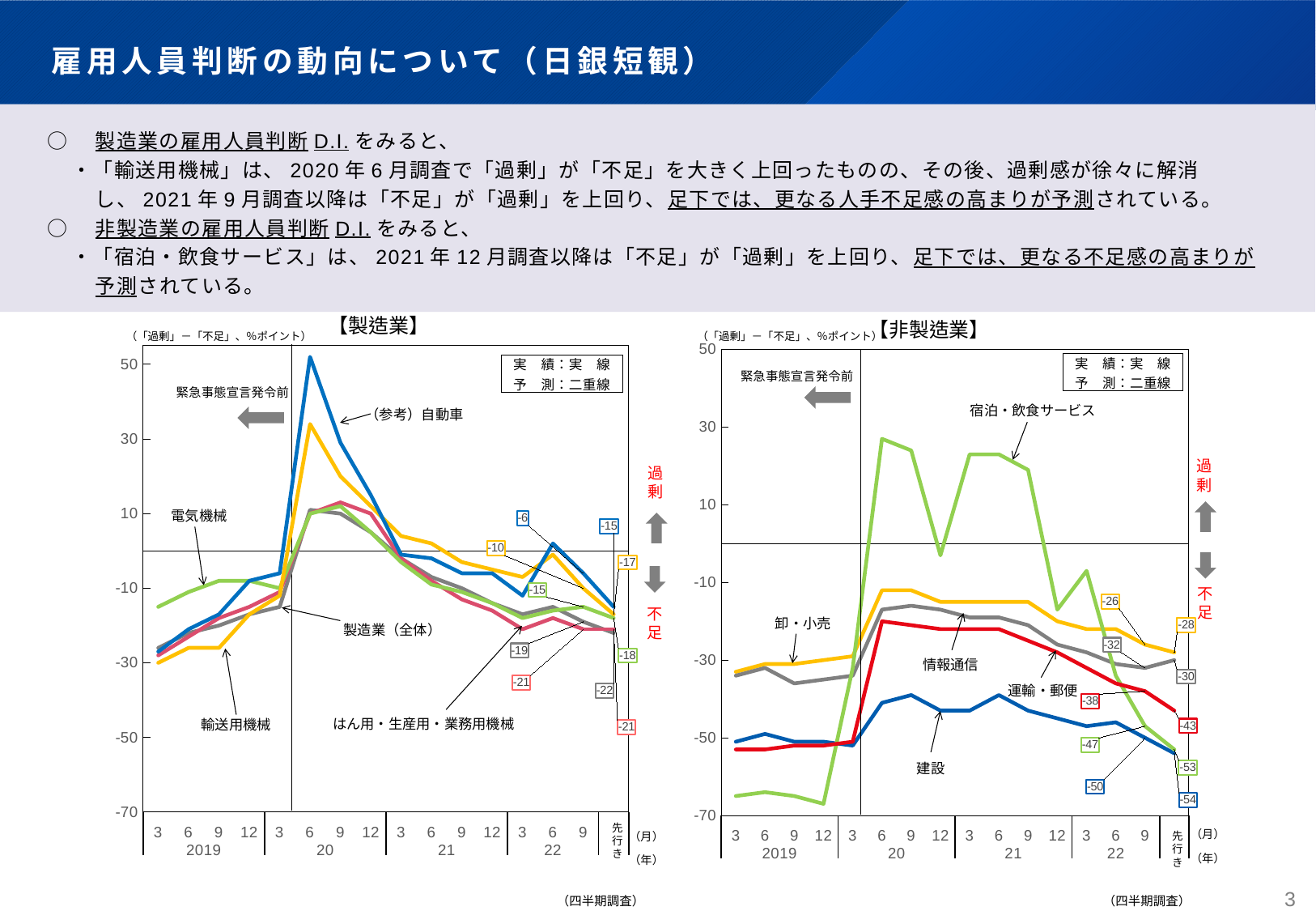

# 雇用人員判断の動向について（日銀短観）
○　製造業の雇用人員判断D.I.をみると、
・「輸送用機械」は、2020年6月調査で「過剰」が「不足」を大きく上回ったものの、その後、過剰感が徐々に解消し、2021年9月調査以降は「不足」が「過剰」を上回り、足下では、更なる人手不足感の高まりが予測されている。
○　非製造業の雇用人員判断D.I.をみると、
・「宿泊・飲食サービス」は、2021年12月調査以降は「不足」が「過剰」を上回り、足下では、更なる不足感の高まりが予測されている。

### Chart: 【製造業】

| Category | D.I./雇用人員/全規模/製造業/実績 | D.I./雇用人員/全規模/製造業/予測 | D.I./雇用人員/全規模/_はん用・生産用・業務用機械/実績 | D.I./雇用人員/全規模/_はん用・生産用・業務用機械/予測 | D.I./雇用人員/全規模/_電気機械/実績 | D.I./雇用人員/全規模/_電気機械/予測 | D.I./雇用人員/全規模/_輸送用機械/実績 | D.I./雇用人員/全規模/_輸送用機械/予測 | D.I./雇用人員/全規模/__自動車/実績 | D.I./雇用人員/全規模/__自動車/予測 |  |
|---|---|---|---|---|---|---|---|---|---|---|---|
| 3 | -26.0 | None | -28.0 | None | -15.0 | None | -30.0 | None | -27.0 | None | None |
| 6 | -22.0 | None | -23.0 | None | -11.0 | None | -26.0 | None | -21.0 | None | None |
| 9 | -20.0 | None | -18.0 | None | -8.0 | None | -26.0 | None | -17.0 | None | None |
| 12 | -17.0 | None | -15.0 | None | -8.0 | None | -17.0 | None | -8.0 | None | None |
| 3 | -15.0 | None | -11.0 | None | -10.0 | None | -12.0 | None | -6.0 | None | None |
| 6 | 11.0 | None | 10.0 | None | 10.0 | None | 34.0 | None | 52.0 | None | None |
| 9 | 10.0 | None | 13.0 | None | 12.0 | None | 20.0 | None | 29.0 | None | None |
| 12 | 5.0 | None | 10.0 | None | 5.0 | None | 12.0 | None | 15.0 | None | None |
| 3 | -2.0 | None | -2.0 | None | -3.0 | None | 4.0 | None | -1.0 | None | None |
| 6 | -7.0 | None | -8.0 | None | -9.0 | None | 2.0 | None | -2.0 | None | None |
| 9 | -10.0 | None | -13.0 | None | -11.0 | None | -3.0 | None | -6.0 | None | None |
| 12 | -14.0 | None | -16.0 | None | -14.0 | None | -5.0 | None | -6.0 | None | None |
| 3 | -17.0 | None | -21.0 | None | -18.0 | None | -7.0 | None | -12.0 | None | None |
| 6 | -15.0 | None | -18.0 | None | -16.0 | None | -1.0 | None | 2.0 | None | None |
| 9 | -19.0 | -19.0 | -21.0 | -21.0 | -15.0 | -15.0 | -10.0 | -10.0 | -6.0 | -6.0 | None |

### Chart: 【非製造業】

| Category | D.I./雇用人員/全規模/_建設/実績 | D.I./雇用人員/全規模/_建設/予測 | D.I./雇用人員/全規模/_卸・小売/実績 | D.I./雇用人員/全規模/_卸・小売/予測 | D.I./雇用人員/全規模/_情報通信/実績 | D.I./雇用人員/全規模/_情報通信/予測 | D.I./雇用人員/全規模/_宿泊・飲食サービス/実績 | D.I./雇用人員/全規模/_宿泊・飲食サービス/予測 | D.I./雇用人員/全規模/_運輸・郵便/実績 | D.I./雇用人員/全規模/_運輸・郵便/予測 |
|---|---|---|---|---|---|---|---|---|---|---|
| 3 | -51.0 | None | -33.0 | None | -34.0 | None | -65.0 | None | -53.0 | None |
| 6 | -49.0 | None | -31.0 | None | -32.0 | None | -64.0 | None | -53.0 | None |
| 9 | -51.0 | None | -31.0 | None | -36.0 | None | -65.0 | None | -52.0 | None |
| 12 | -51.0 | None | -30.0 | None | -35.0 | None | -67.0 | None | -52.0 | None |
| 3 | -52.0 | None | -29.0 | None | -34.0 | None | -32.0 | None | -51.0 | None |
| 6 | -41.0 | None | -12.0 | None | -17.0 | None | 27.0 | None | -20.0 | None |
| 9 | -39.0 | None | -12.0 | None | -16.0 | None | 24.0 | None | -21.0 | None |
| 12 | -43.0 | None | -15.0 | None | -17.0 | None | -3.0 | None | -22.0 | None |
| 3 | -43.0 | None | -15.0 | None | -19.0 | None | 23.0 | None | -22.0 | None |
| 6 | -39.0 | None | -15.0 | None | -19.0 | None | 23.0 | None | -22.0 | None |
| 9 | -43.0 | None | -15.0 | None | -21.0 | None | 19.0 | None | -25.0 | None |
| 12 | -45.0 | None | -20.0 | None | -26.0 | None | -17.0 | None | -28.0 | None |
| 3 | -47.0 | None | -22.0 | None | -28.0 | None | -7.0 | None | -32.0 | None |
| 6 | -46.0 | None | -22.0 | None | -31.0 | None | -34.0 | None | -36.0 | None |
| 9 | -50.0 | -50.0 | -26.0 | -26.0 | -32.0 | -32.0 | -47.0 | -47.0 | -38.0 | -38.0 |
（「過剰」－「不足」、％ポイント）
（「過剰」－「不足」、％ポイント）
緊急事態宣言発令前
緊急事態宣言発令前

宿泊・飲食サービス
（参考）自動車

過剰
過剰
電気機械

不足
不足
卸・小売

製造業（全体）

情報通信

運輸・郵便
輸送用機械
はん用・生産用・業務用機械

建設
先
行
き
先
行
き
（月）
（年）
（月）
（年）
（四半期調査）
（四半期調査）